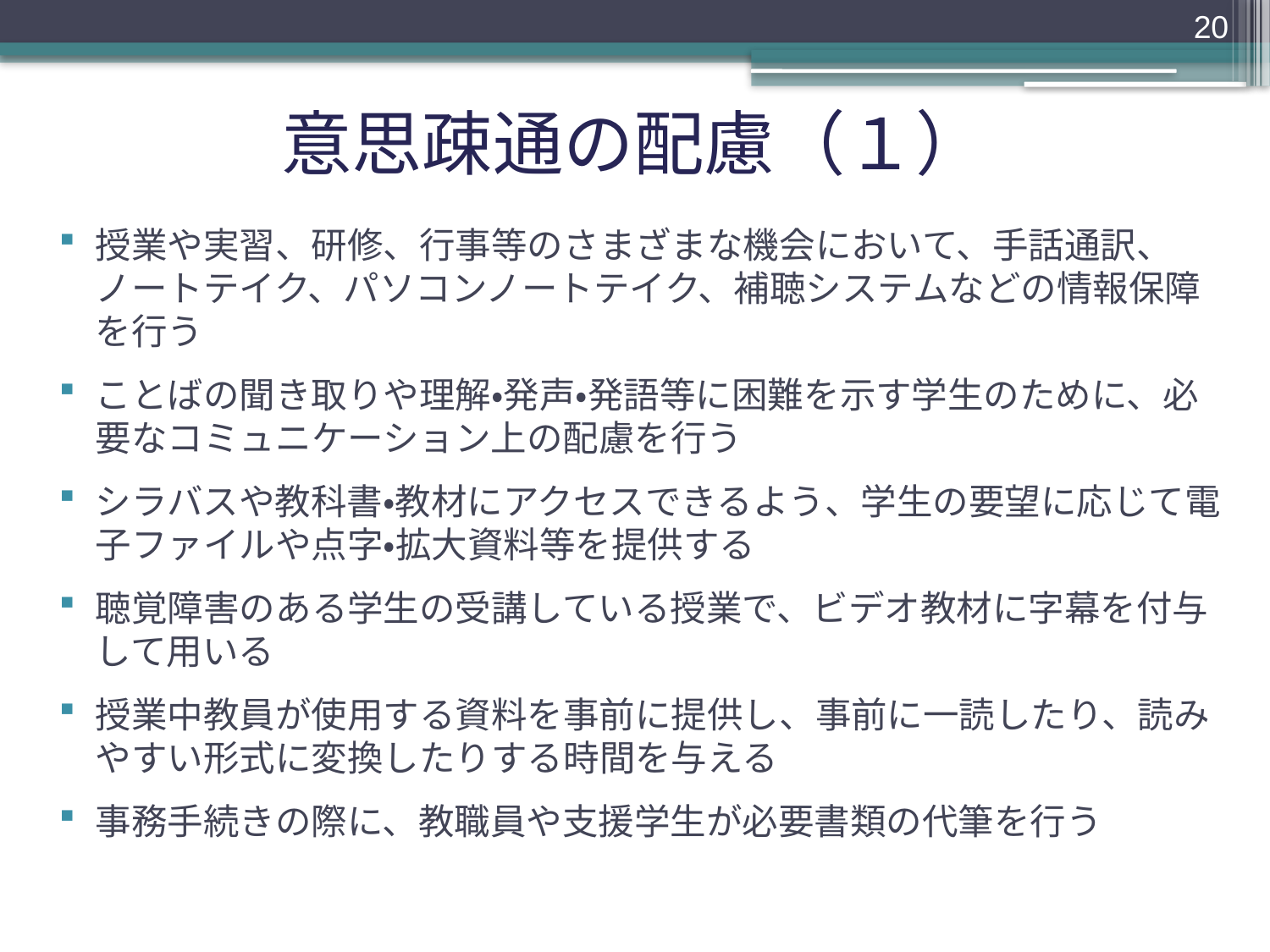

20
# 意思疎通の配慮（１）
授業や実習、研修、行事等のさまざまな機会において、手話通訳、ノートテイク、パソコンノートテイク、補聴システムなどの情報保障を行う
ことばの聞き取りや理解・発声・発語等に困難を示す学生のために、必要なコミュニケーション上の配慮を行う
シラバスや教科書・教材にアクセスできるよう、学生の要望に応じて電子ファイルや点字・拡大資料等を提供する
聴覚障害のある学生の受講している授業で、ビデオ教材に字幕を付与して用いる
授業中教員が使用する資料を事前に提供し、事前に一読したり、読みやすい形式に変換したりする時間を与える
事務手続きの際に、教職員や支援学生が必要書類の代筆を行う